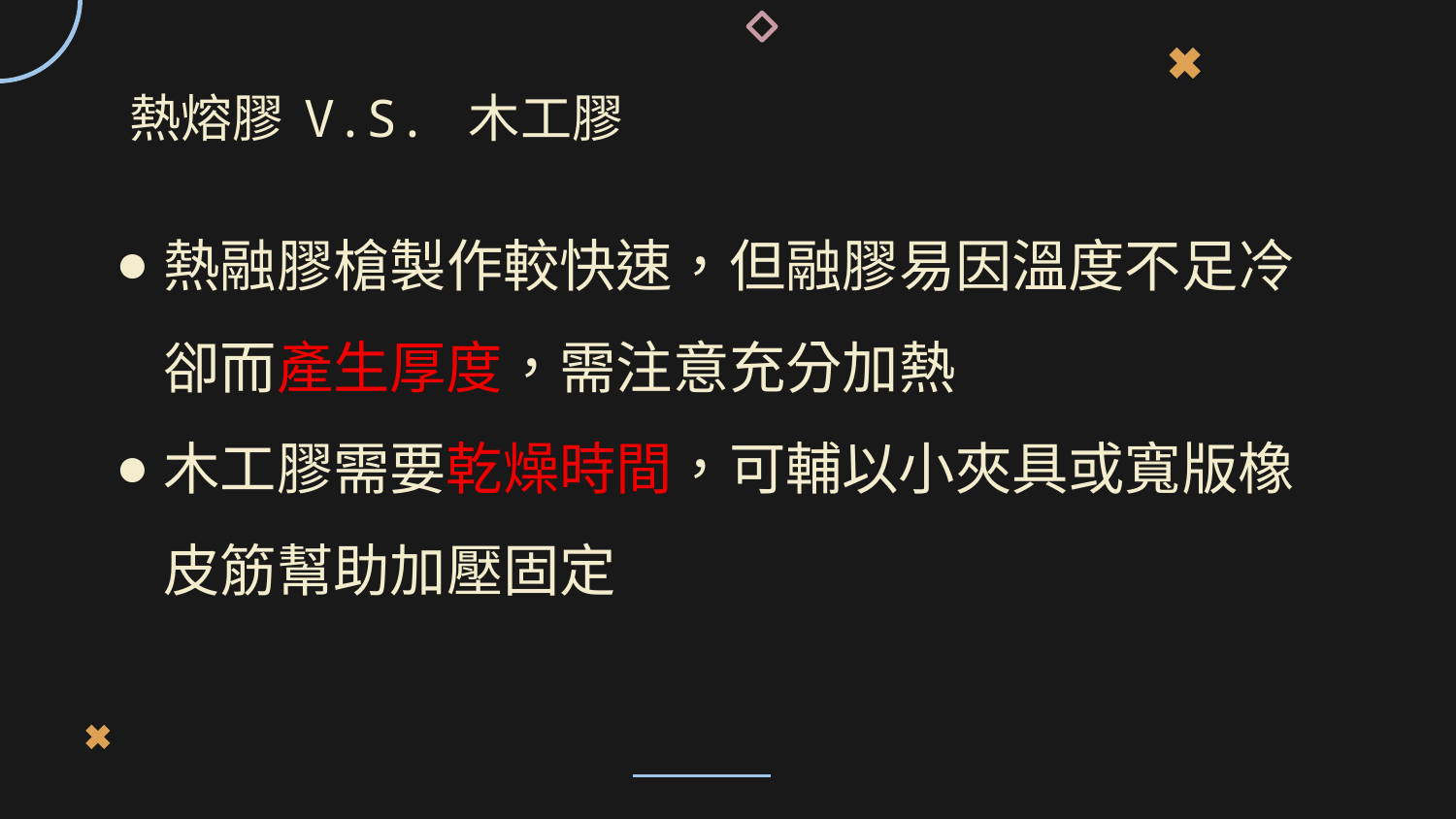

# 熱熔膠 V.S. 木工膠
熱融膠槍製作較快速，但融膠易因溫度不足冷卻而產生厚度，需注意充分加熱
木工膠需要乾燥時間，可輔以小夾具或寬版橡皮筋幫助加壓固定